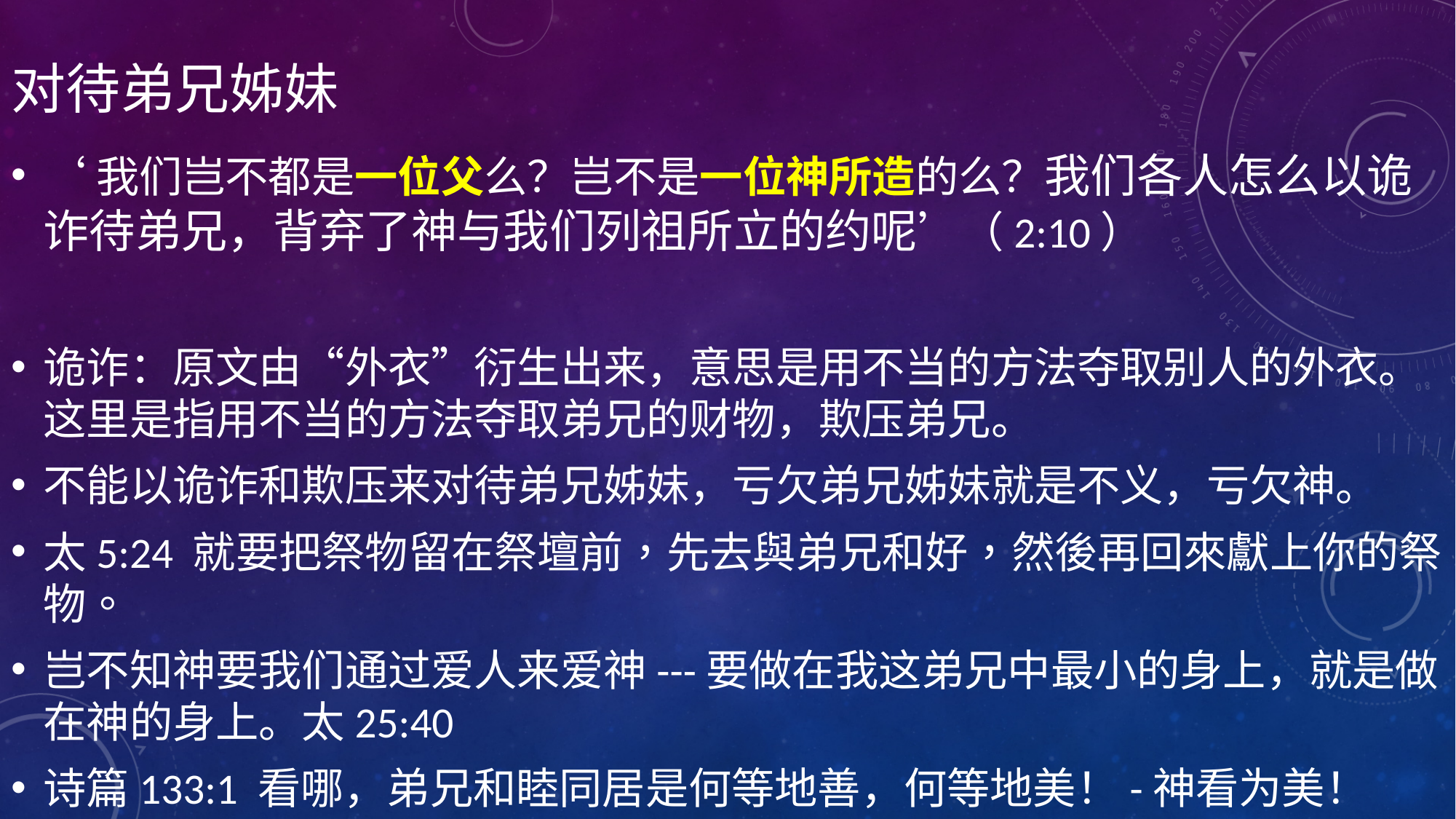

# 对待弟兄姊妹
‘我们岂不都是一位父么？岂不是一位神所造的么？我们各人怎么以诡诈待弟兄，背弃了神与我们列祖所立的约呢’（2:10）

诡诈：原文由“外衣”衍生出来，意思是用不当的方法夺取别人的外衣。 这里是指用不当的方法夺取弟兄的财物，欺压弟兄。
不能以诡诈和欺压来对待弟兄姊妹，亏欠弟兄姊妹就是不义，亏欠神。
太5:24 就要把祭物留在祭壇前，先去與弟兄和好，然後再回來獻上你的祭物。
岂不知神要我们通过爱人来爱神---要做在我这弟兄中最小的身上，就是做在神的身上。太25:40
诗篇133:1 看哪，弟兄和睦同居是何等地善，何等地美！-神看为美！